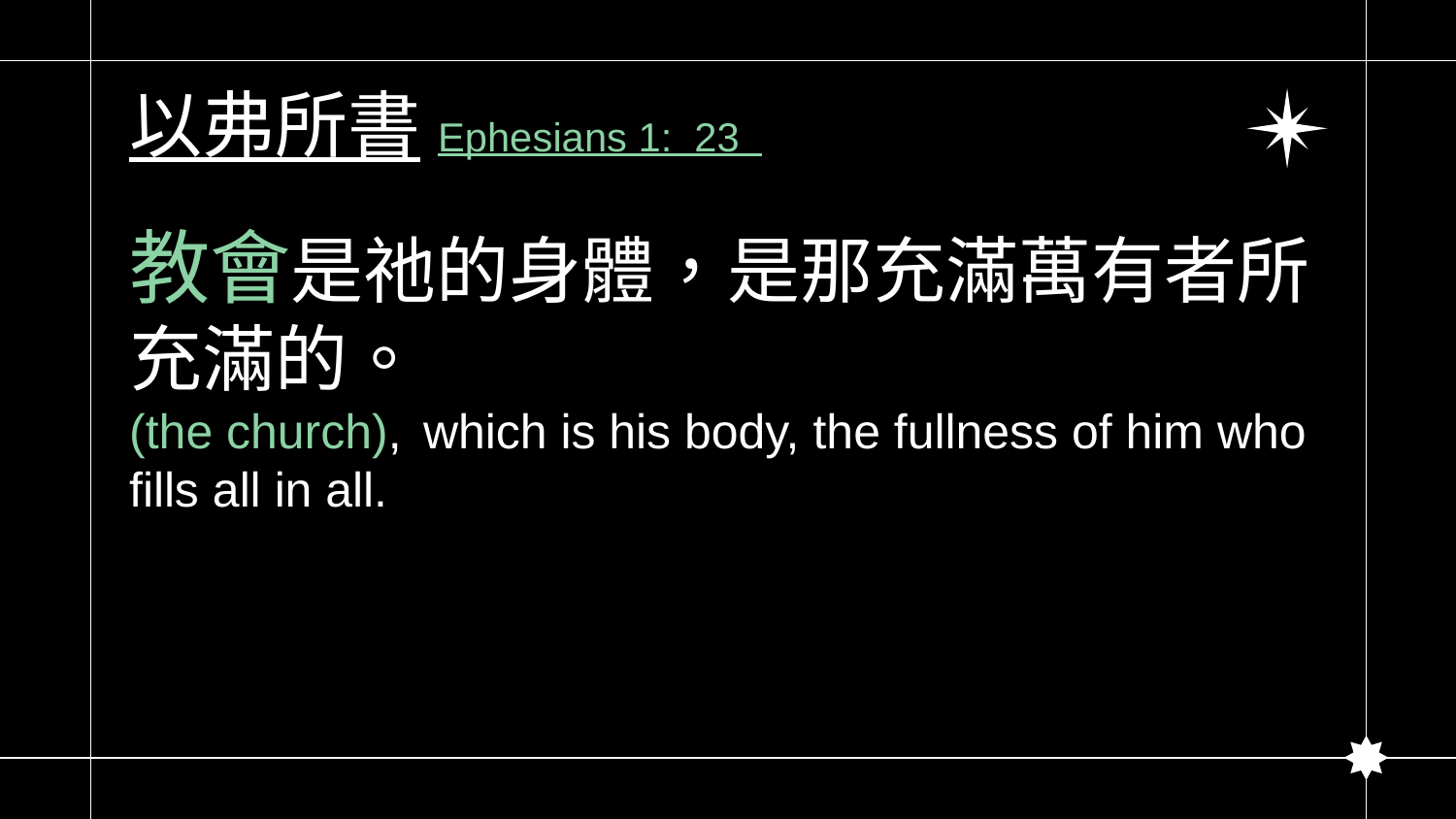

# 以弗所書Ephesians 1:  23

教會是祂的身體，是那充滿萬有者所充滿的。
(the church),  which is his body, the fullness of him who fills all in all.